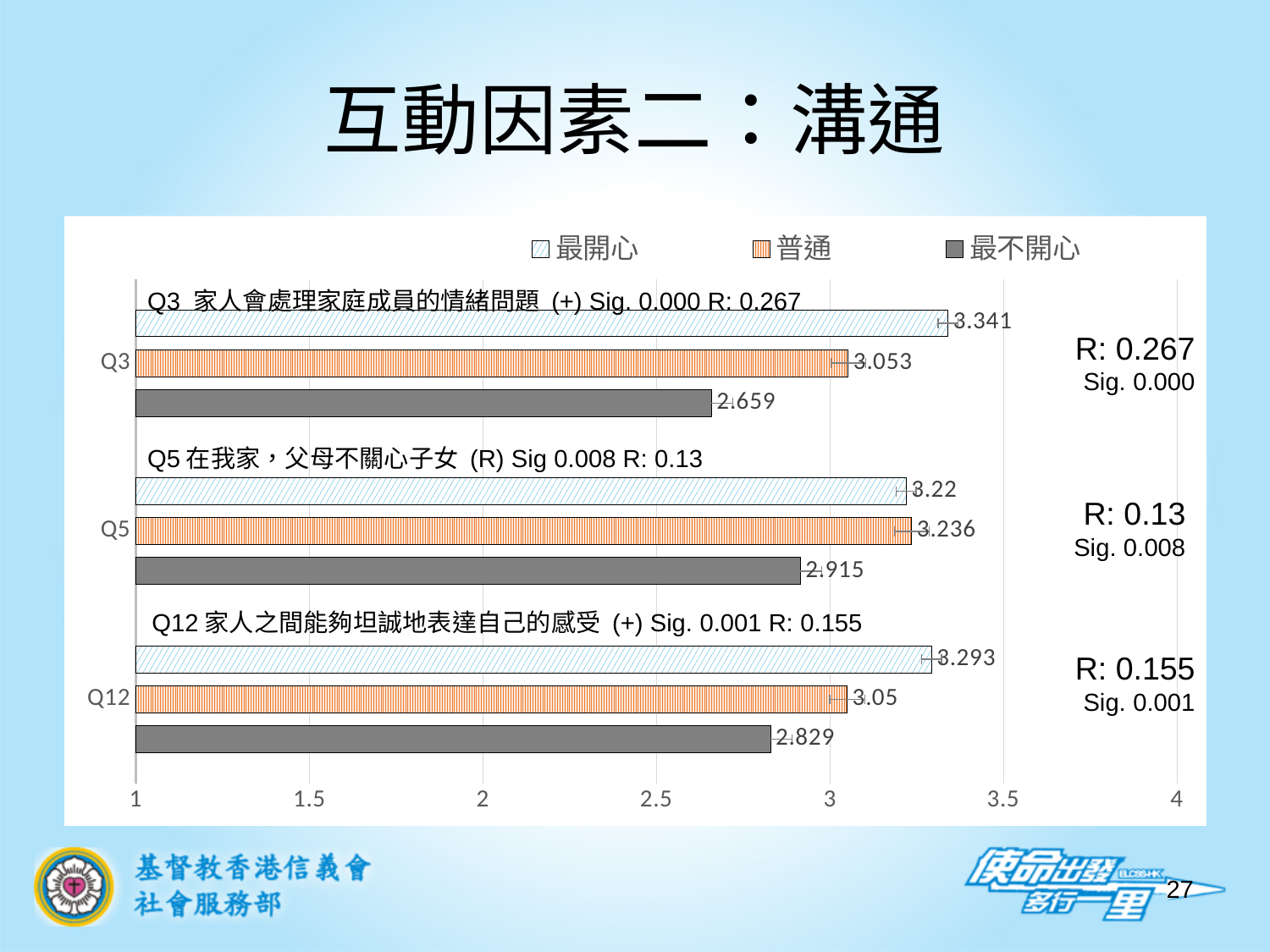

# 互動因素二：溝通

### Chart

| Category | 最不開心 | 普通 | 最開心 |
|---|---|---|---|
| Q12 | 2.829 | 3.05 | 3.293 |
| Q5 | 2.915 | 3.236 | 3.22 |
| Q3 | 2.659 | 3.053 | 3.341 |
Q3 家人會處理家庭成員的情緒問題 (+) Sig. 0.000 R: 0.267
R: 0.267
Sig. 0.000
Q5在我家，父母不關心子女 (R) Sig 0.008 R: 0.13
R: 0.13
Sig. 0.008
Q12家人之間能夠坦誠地表達自己的感受 (+) Sig. 0.001 R: 0.155
R: 0.155
Sig. 0.001
27